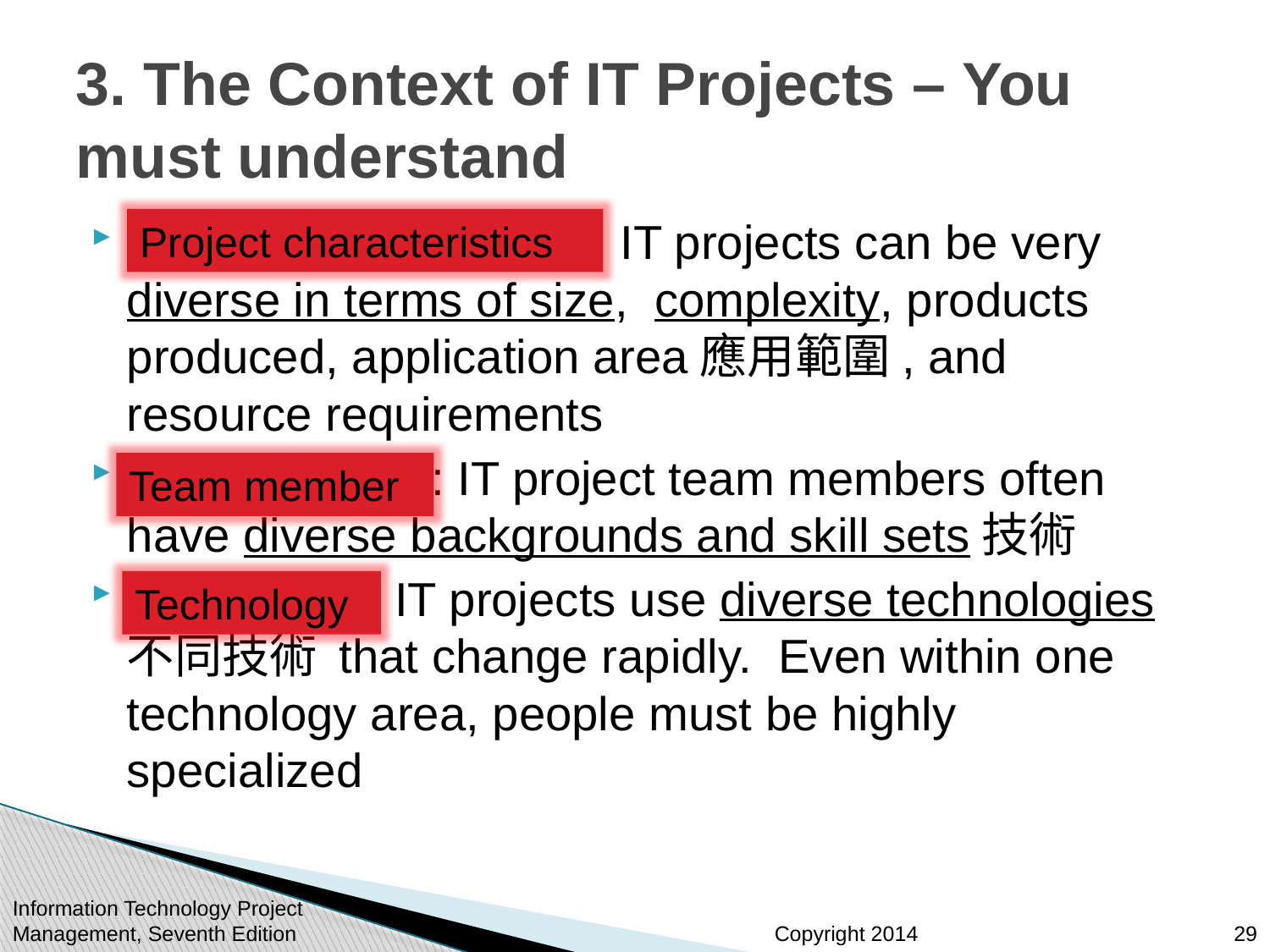

# 3. The Context of IT Projects – You must understand
Project characteristics: IT projects can be very diverse in terms of size,  complexity, products produced, application area應用範圍, and resource requirements
Team member: IT project team members often have diverse backgrounds and skill sets技術
Technology: IT projects use diverse technologies不同技術 that change rapidly.  Even within one technology area, people must be highly specialized
Project characteristics
Team member
Technology
Information Technology Project Management, Seventh Edition
29